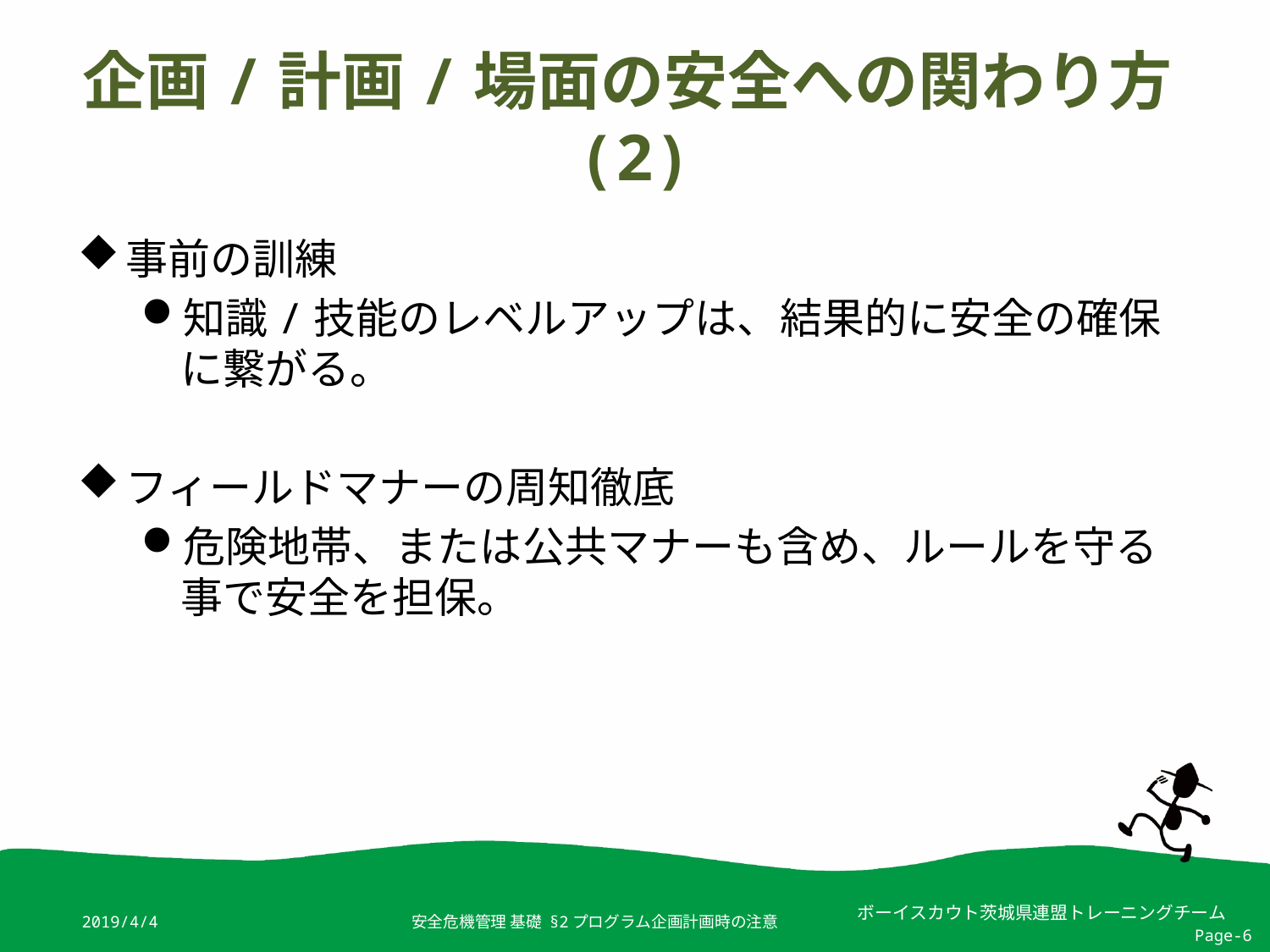

# 企画/計画/場面の安全への関わり方(2)
事前の訓練
知識/技能のレベルアップは、結果的に安全の確保に繋がる。

フィールドマナーの周知徹底
危険地帯、または公共マナーも含め、ルールを守る事で安全を担保。

2019/4/4
安全危機管理 基礎 §2プログラム企画計画時の注意
Page-6